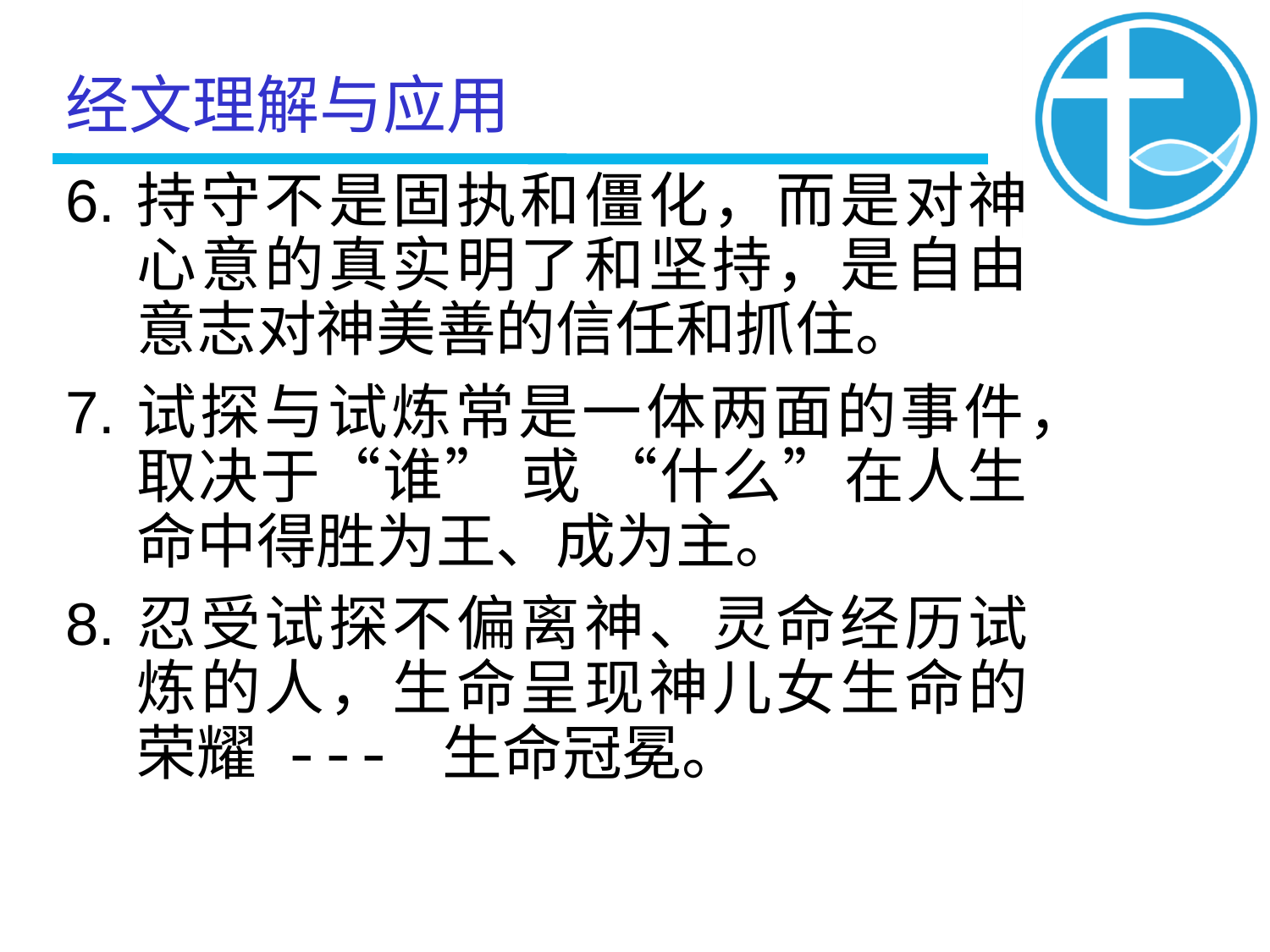

经文理解与应用

持守不是固执和僵化，而是对神心意的真实明了和坚持，是自由意志对神美善的信任和抓住。
试探与试炼常是一体两面的事件，取决于“谁” 或 “什么”在人生命中得胜为王、成为主。
忍受试探不偏离神、灵命经历试炼的人，生命呈现神儿女生命的荣耀 --- 生命冠冕。